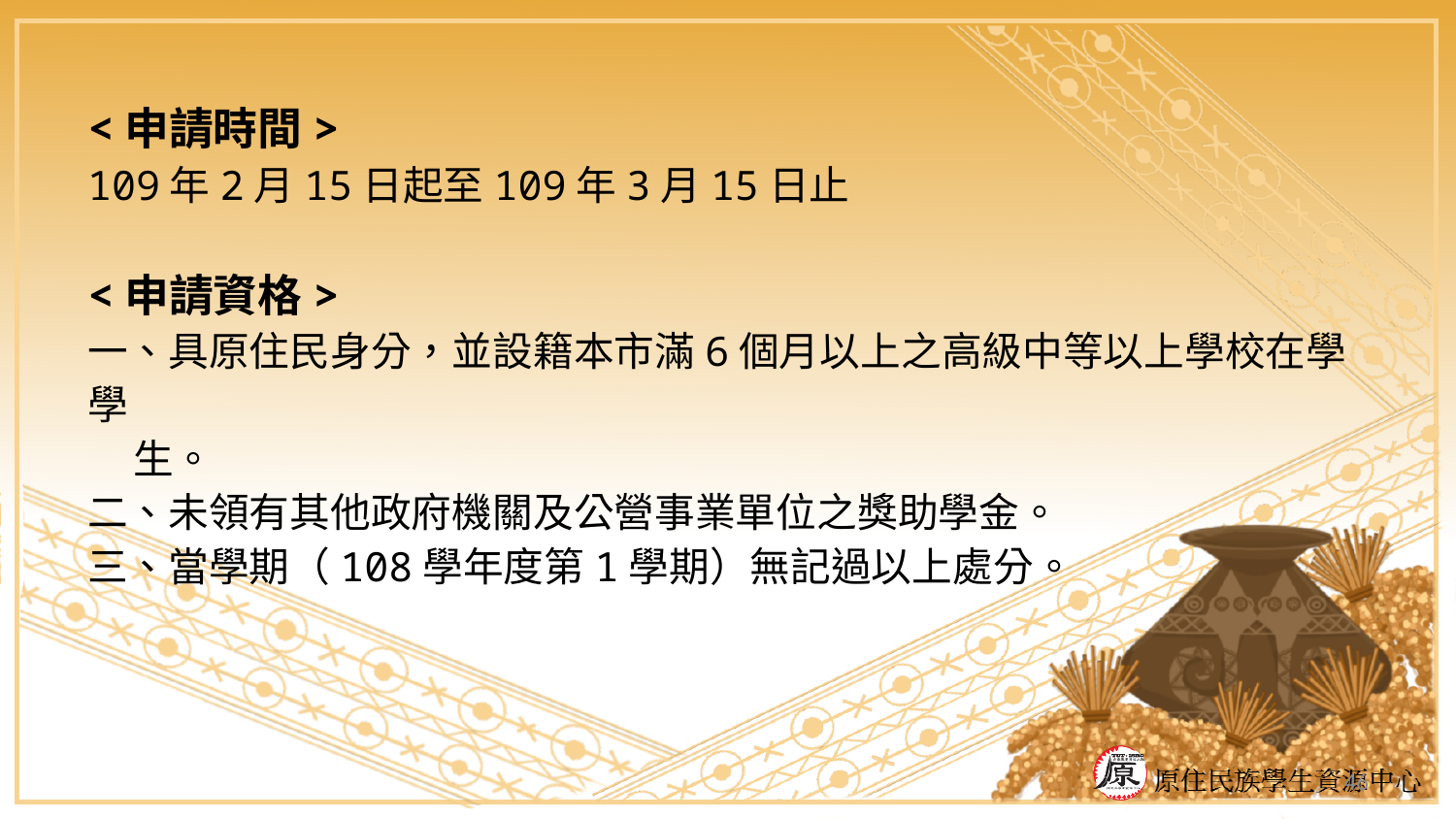

<申請時間>
109年2月15日起至109年3月15日止

<申請資格>
一、具原住民身分，並設籍本市滿6個月以上之高級中等以上學校在學學
    生。
二、未領有其他政府機關及公營事業單位之獎助學金。
三、當學期（108學年度第1學期）無記過以上處分。

46